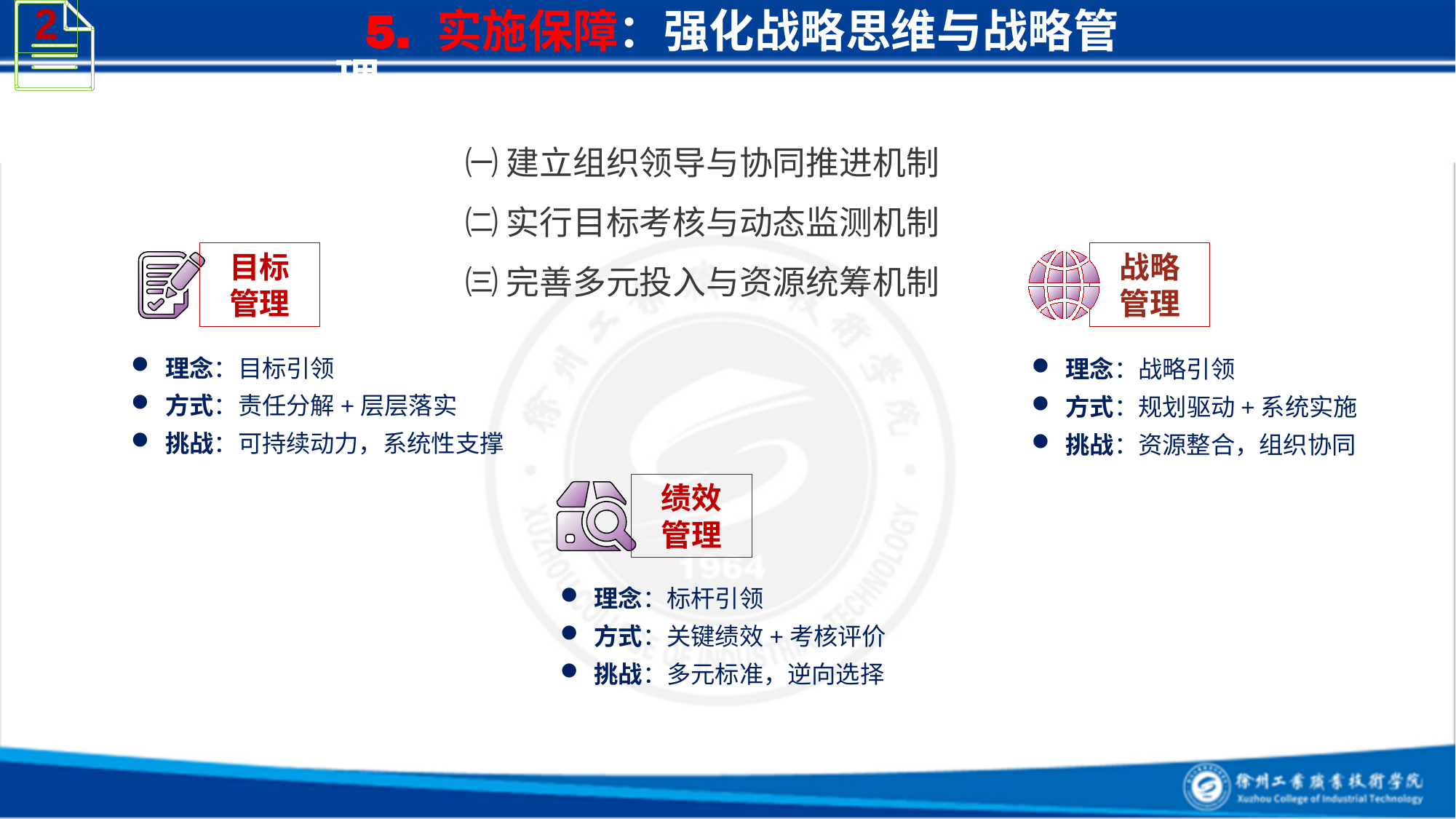

2
  5. 实施保障：强化战略思维与战略管理
㈠ 建立组织领导与协同推进机制
㈡ 实行目标考核与动态监测机制
㈢ 完善多元投入与资源统筹机制
目标
管理

理念：目标引领
方式：责任分解+层层落实
挑战：可持续动力，系统性支撑
战略
管理

理念：战略引领
方式：规划驱动+系统实施
挑战：资源整合，组织协同
绩效
管理

理念：标杆引领
方式：关键绩效+考核评价
挑战：多元标准，逆向选择